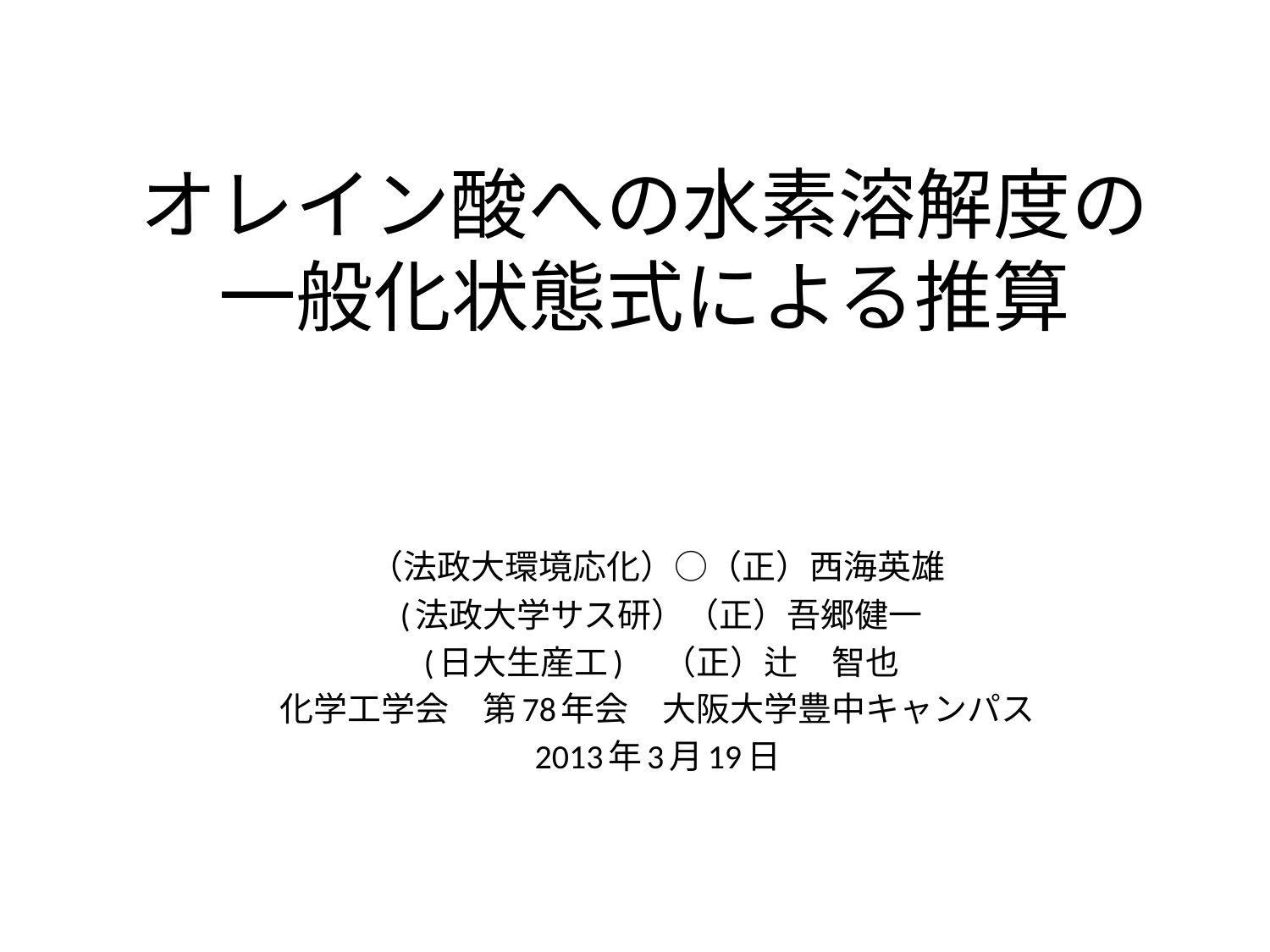

# オレイン酸への水素溶解度の 一般化状態式による推算
（法政大環境応化）○（正）西海英雄
 (法政大学サス研）（正）吾郷健一
 (日大生産工)　（正）辻　智也
化学工学会　第78年会　大阪大学豊中キャンパス
2013年3月19日